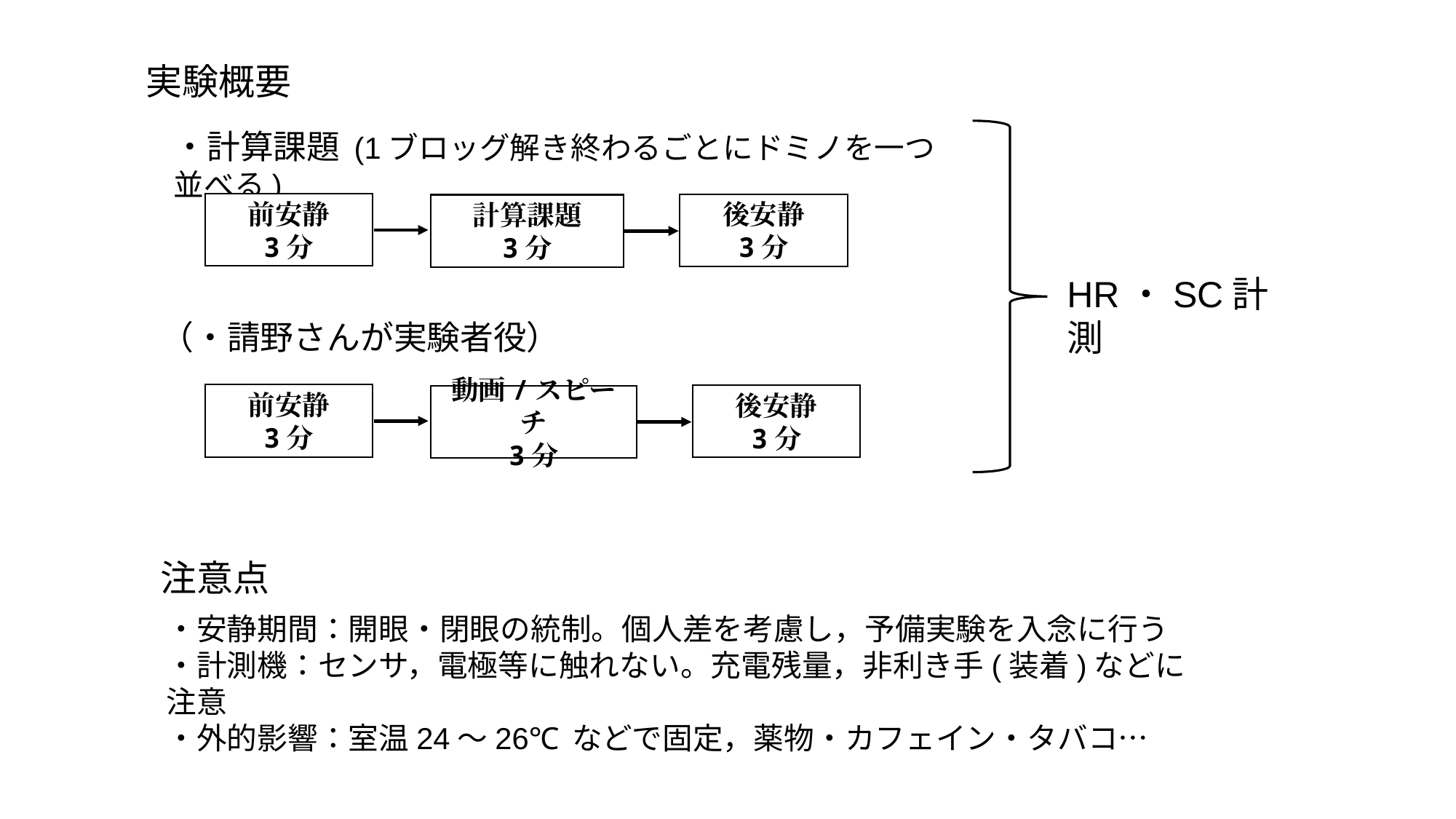

実験概要
・計算課題 (1ブロッグ解き終わるごとにドミノを一つ並べる)

前安静
3分
後安静
3分
計算課題
3分
HR・SC計測
（・請野さんが実験者役）
前安静
3分
後安静
3分
動画/スピーチ
3分
注意点
・安静期間：開眼・閉眼の統制。個人差を考慮し，予備実験を入念に行う
・計測機：センサ，電極等に触れない。充電残量，非利き手(装着)などに注意
・外的影響：室温24～26℃などで固定，薬物・カフェイン・タバコ…